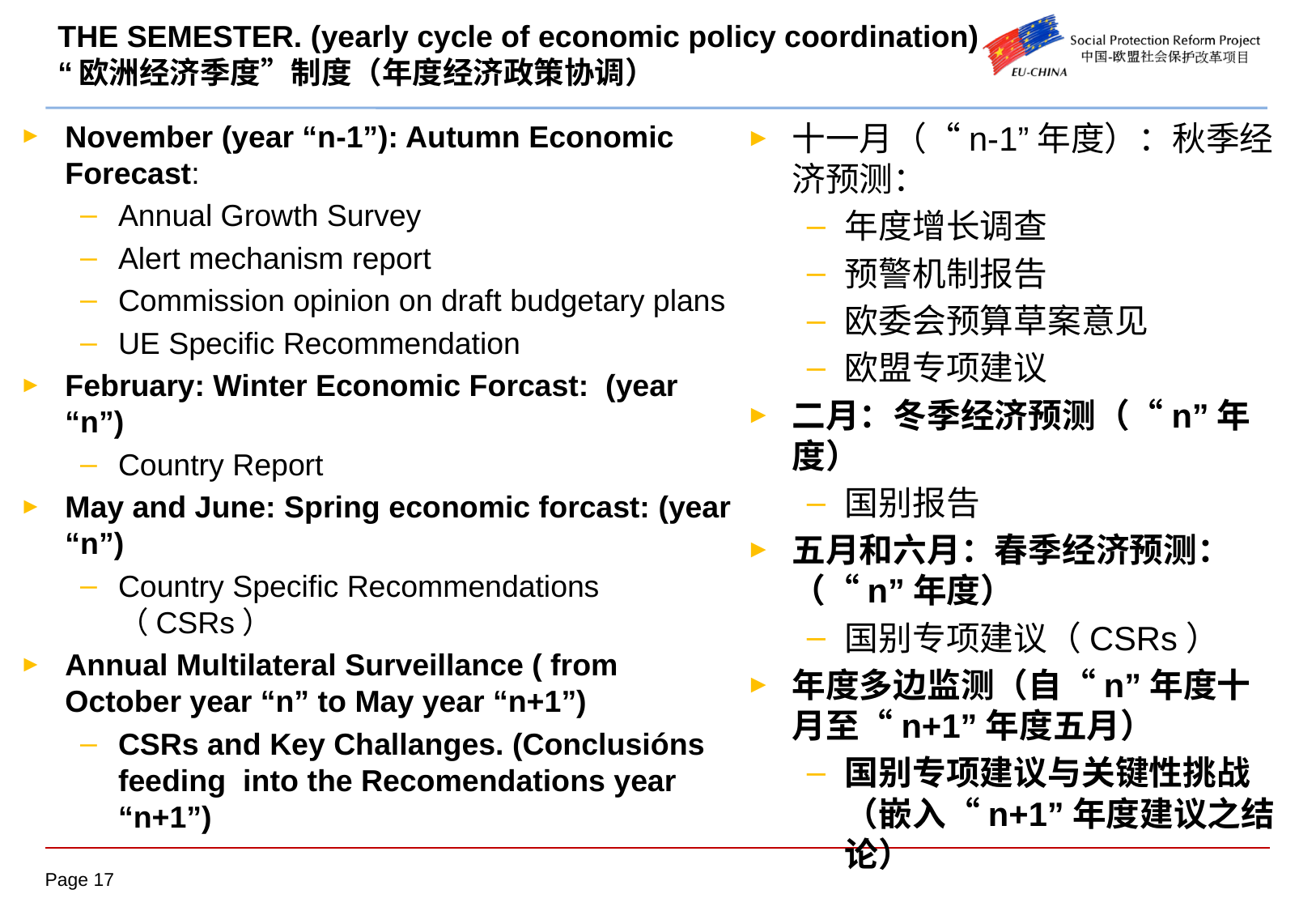

# THE SEMESTER. (yearly cycle of economic policy coordination) “欧洲经济季度”制度（年度经济政策协调）
November (year “n-1”): Autumn Economic Forecast:
Annual Growth Survey
Alert mechanism report
Commission opinion on draft budgetary plans
UE Specific Recommendation
February: Winter Economic Forcast:  (year “n”)
Country Report
May and June: Spring economic forcast: (year “n”)
Country Specific Recommendations （CSRs）
Annual Multilateral Surveillance ( from October year “n” to May year “n+1”)
CSRs and Key Challanges. (Conclusións  feeding  into the Recomendations year “n+1”)
十一月（“n-1”年度）：秋季经济预测：
年度增长调查
预警机制报告
欧委会预算草案意见
欧盟专项建议
二月：冬季经济预测（“n”年度）
国别报告
五月和六月：春季经济预测：（“n”年度）
国别专项建议（CSRs）
年度多边监测（自“n”年度十月至“n+1”年度五月）
国别专项建议与关键性挑战（嵌入“n+1”年度建议之结论）